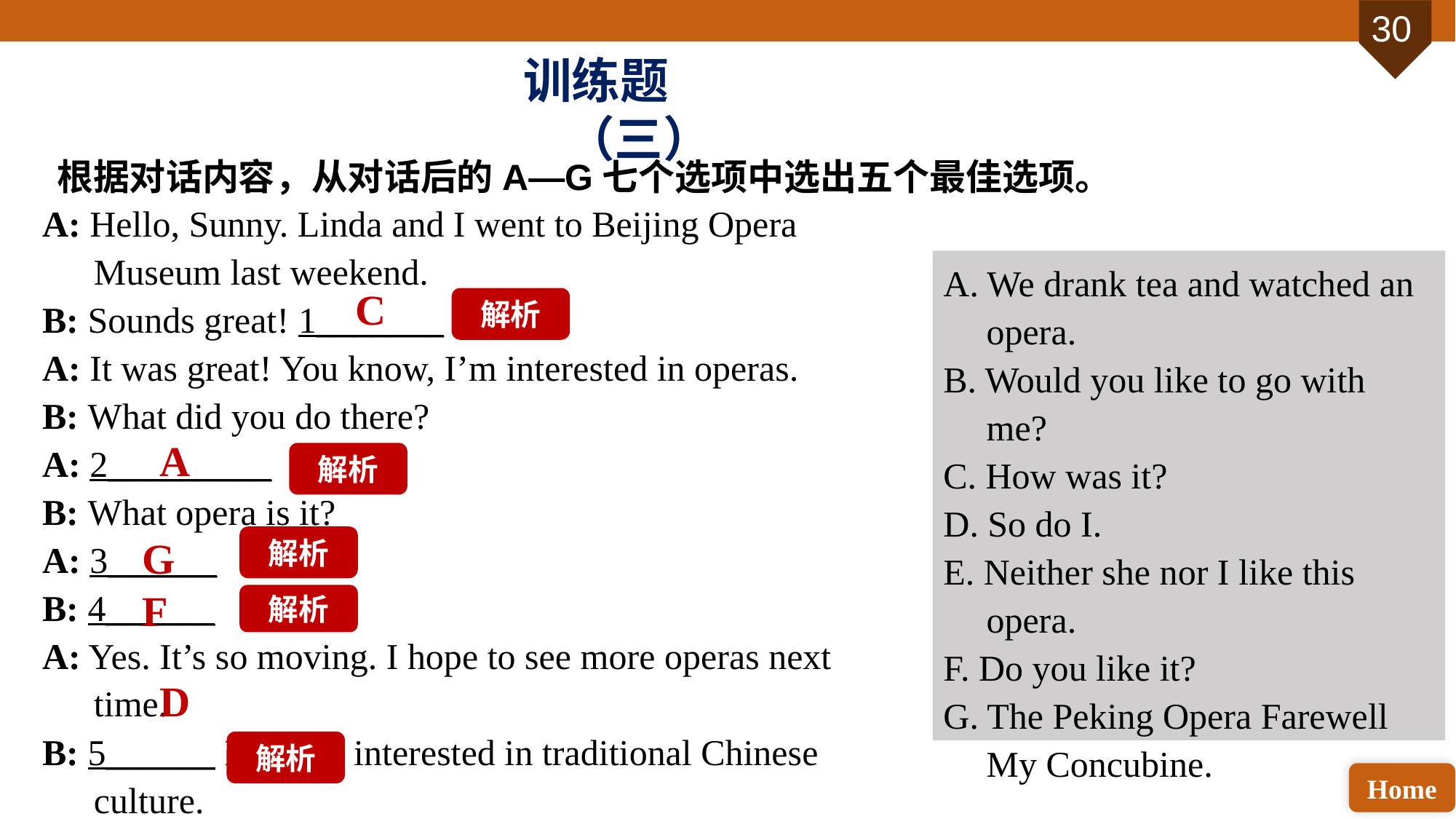

训练题（三）

根据对话内容，从对话后的A—G七个选项中选出五个最佳选项。
A: Hello, Sunny. Linda and I went to Beijing Opera Museum last weekend.
B: Sounds great! 1_______
A: It was great! You know, I’m interested in operas.
B: What did you do there?
A: 2_________
B: What opera is it?
A: 3______
B: 4______
A: Yes. It’s so moving. I hope to see more operas next time.
B: 5______ I’m also interested in traditional Chinese culture.
A. We drank tea and watched an opera.
B. Would you like to go with me?
C. How was it?
D. So do I.
E. Neither she nor I like this opera.
F. Do you like it?
G. The Peking Opera Farewell My Concubine.
C
解析
A
解析
G
解析
F
解析
D
解析